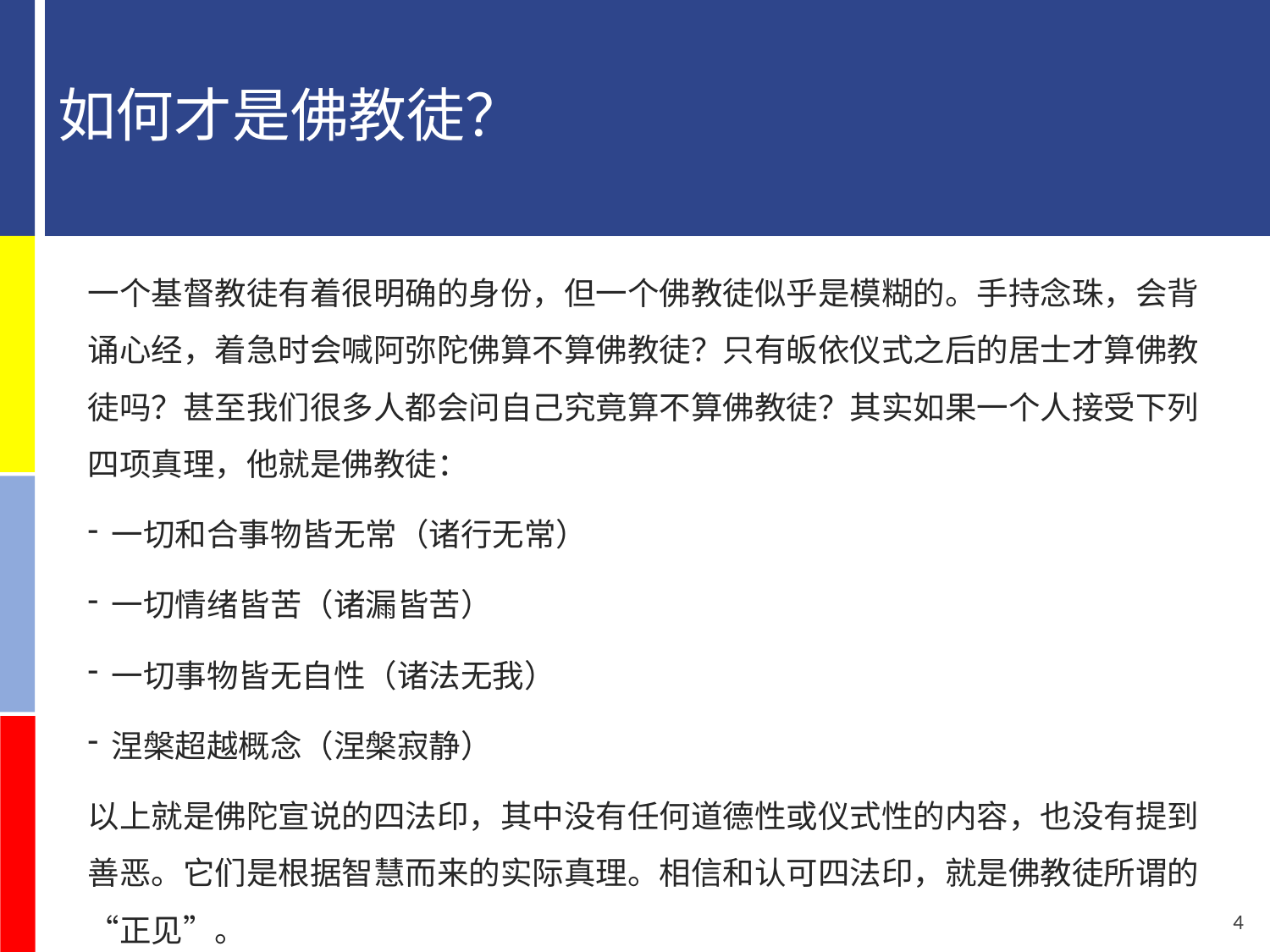

# 如何才是佛教徒？
一个基督教徒有着很明确的身份，但一个佛教徒似乎是模糊的。手持念珠，会背诵心经，着急时会喊阿弥陀佛算不算佛教徒？只有皈依仪式之后的居士才算佛教徒吗？甚至我们很多人都会问自己究竟算不算佛教徒？其实如果一个人接受下列四项真理，他就是佛教徒：
一切和合事物皆无常（诸行无常）
一切情绪皆苦（诸漏皆苦）
一切事物皆无自性（诸法无我）
涅槃超越概念（涅槃寂静）
以上就是佛陀宣说的四法印，其中没有任何道德性或仪式性的内容，也没有提到善恶。它们是根据智慧而来的实际真理。相信和认可四法印，就是佛教徒所谓的“正见”。